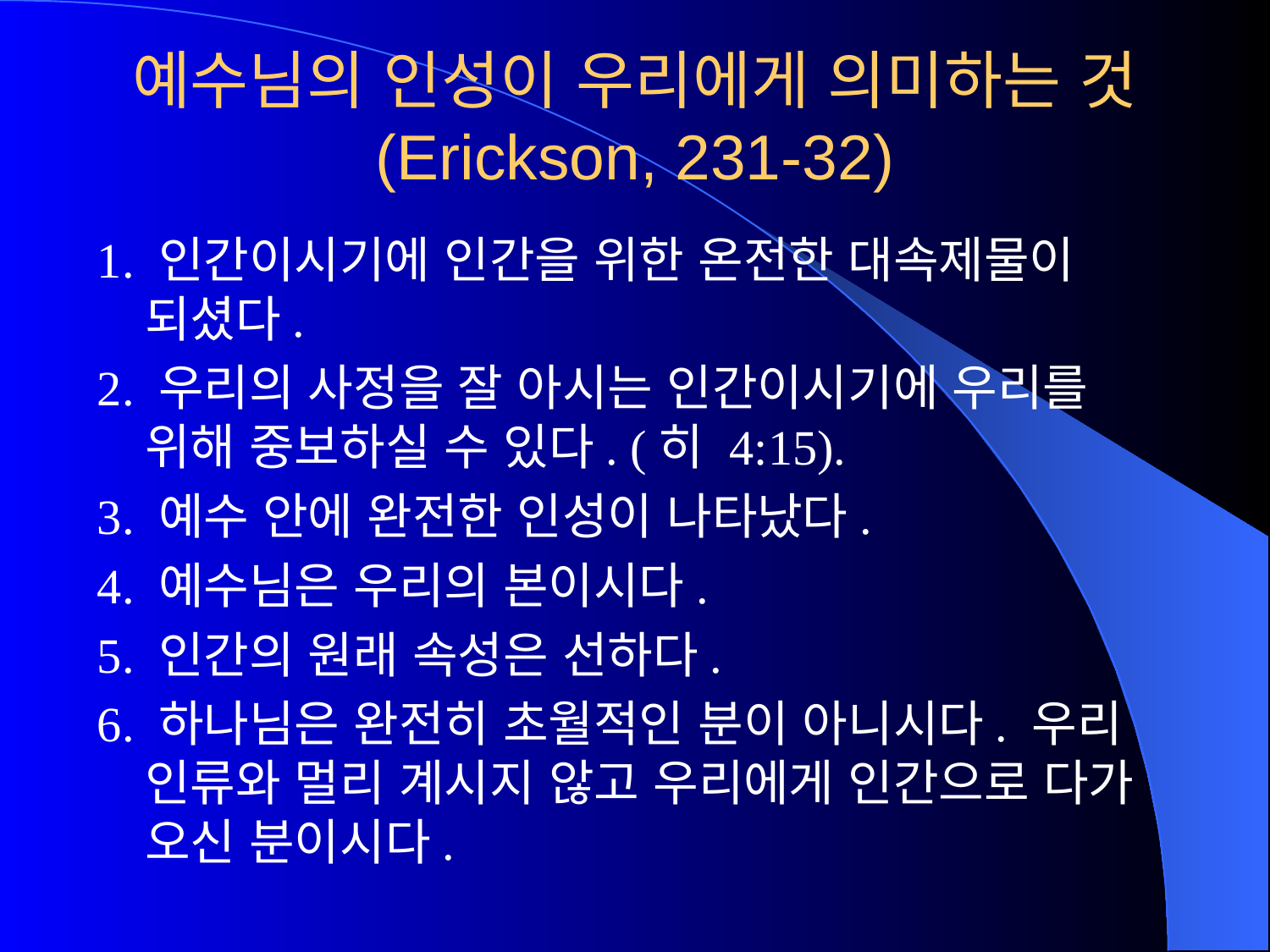

# 예수님의 인성이 우리에게 의미하는 것 (Erickson, 231-32)
1. 인간이시기에 인간을 위한 온전한 대속제물이 되셨다.
2. 우리의 사정을 잘 아시는 인간이시기에 우리를 위해 중보하실 수 있다. (히 4:15).
3. 예수 안에 완전한 인성이 나타났다.
4. 예수님은 우리의 본이시다.
5. 인간의 원래 속성은 선하다.
6. 하나님은 완전히 초월적인 분이 아니시다. 우리 인류와 멀리 계시지 않고 우리에게 인간으로 다가 오신 분이시다.